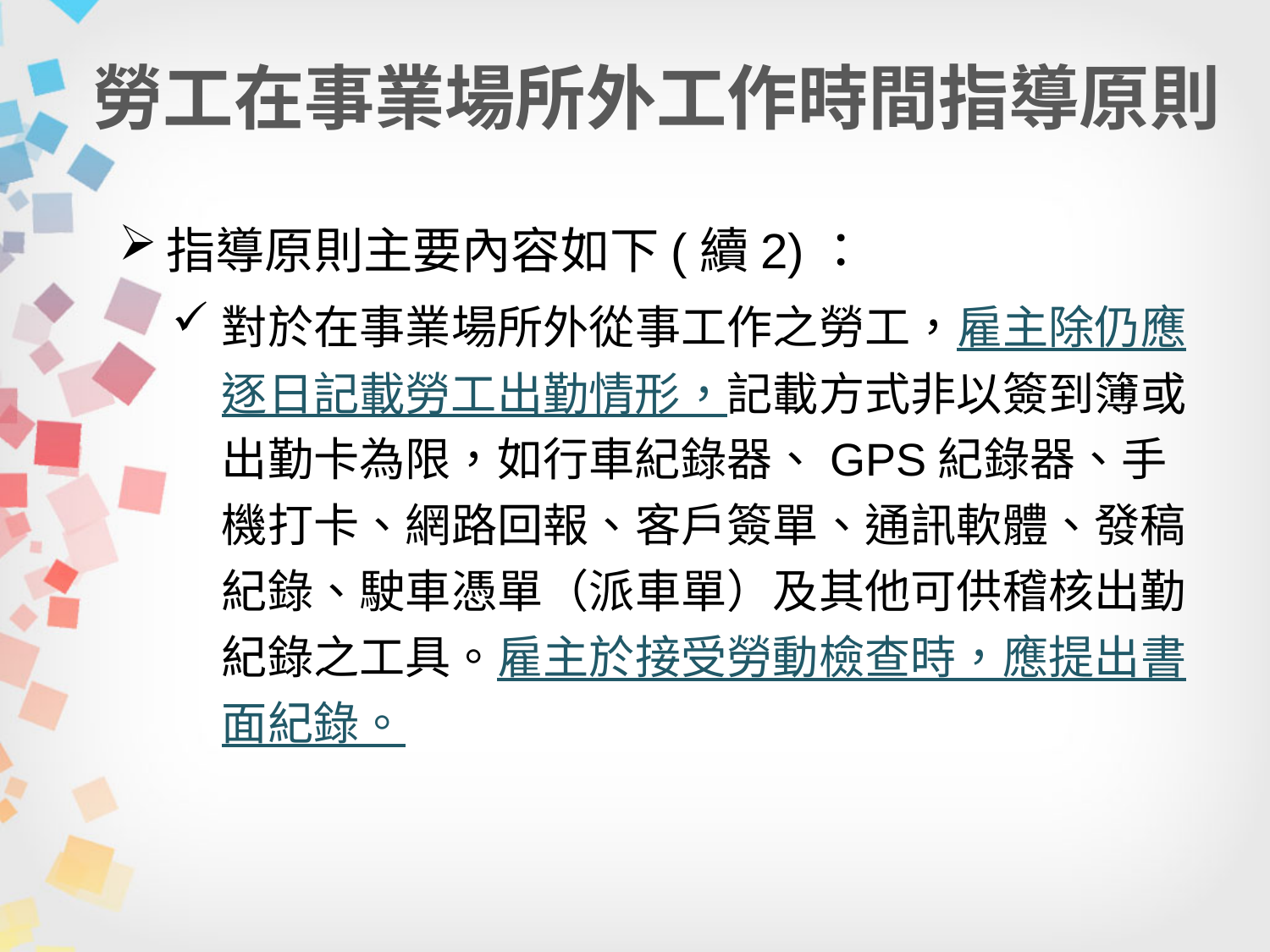

# 勞工在事業場所外工作時間指導原則
指導原則主要內容如下(續2)：
對於在事業場所外從事工作之勞工，雇主除仍應逐日記載勞工出勤情形，記載方式非以簽到簿或出勤卡為限，如行車紀錄器、GPS紀錄器、手機打卡、網路回報、客戶簽單、通訊軟體、發稿紀錄、駛車憑單（派車單）及其他可供稽核出勤紀錄之工具。雇主於接受勞動檢查時，應提出書面紀錄。